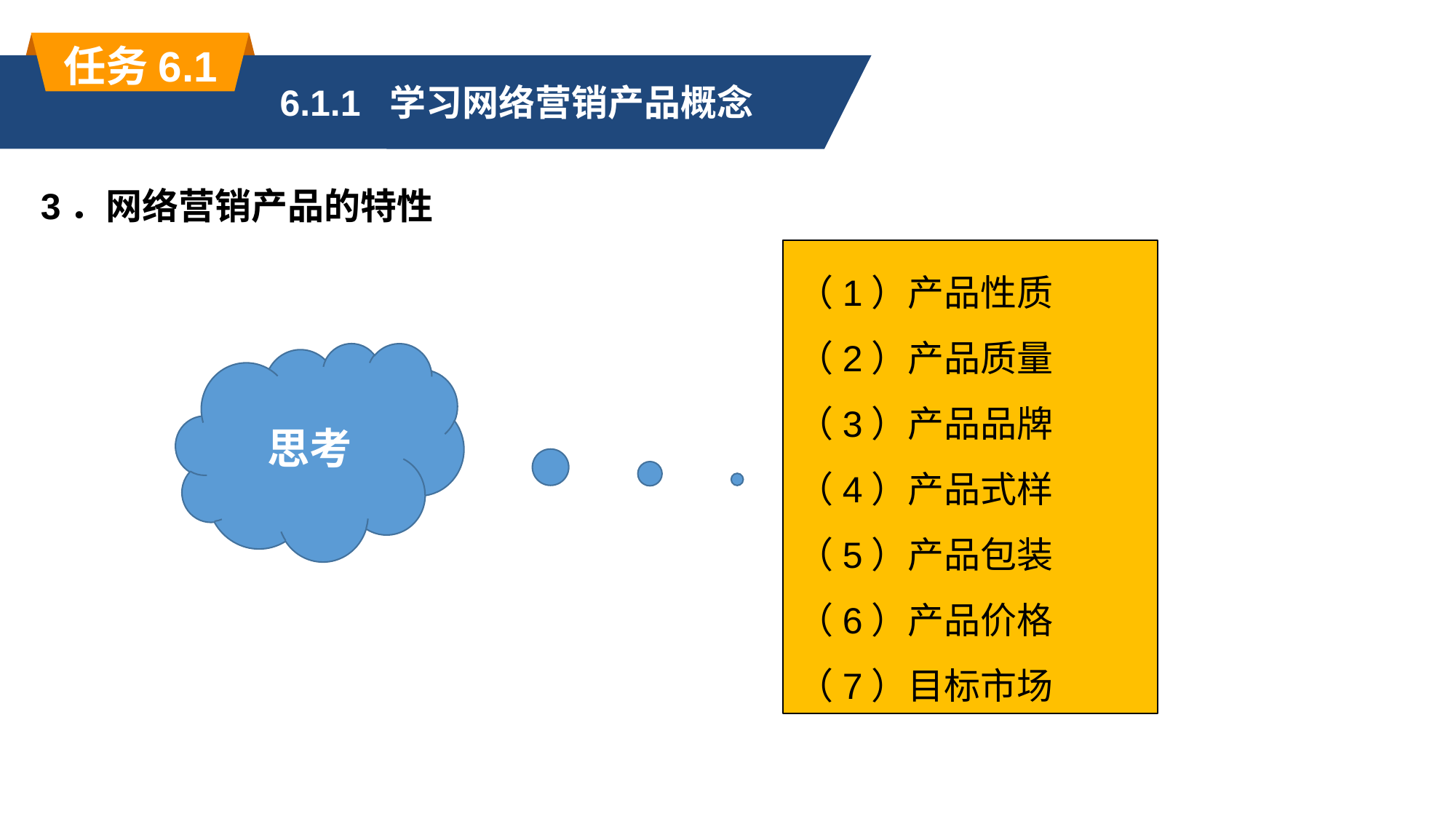

任务6.1

6.1.1  学习网络营销产品概念

3．网络营销产品的特性
（1）产品性质
（2）产品质量
（3）产品品牌
（4）产品式样
（5）产品包装
（6）产品价格
（7）目标市场
思考